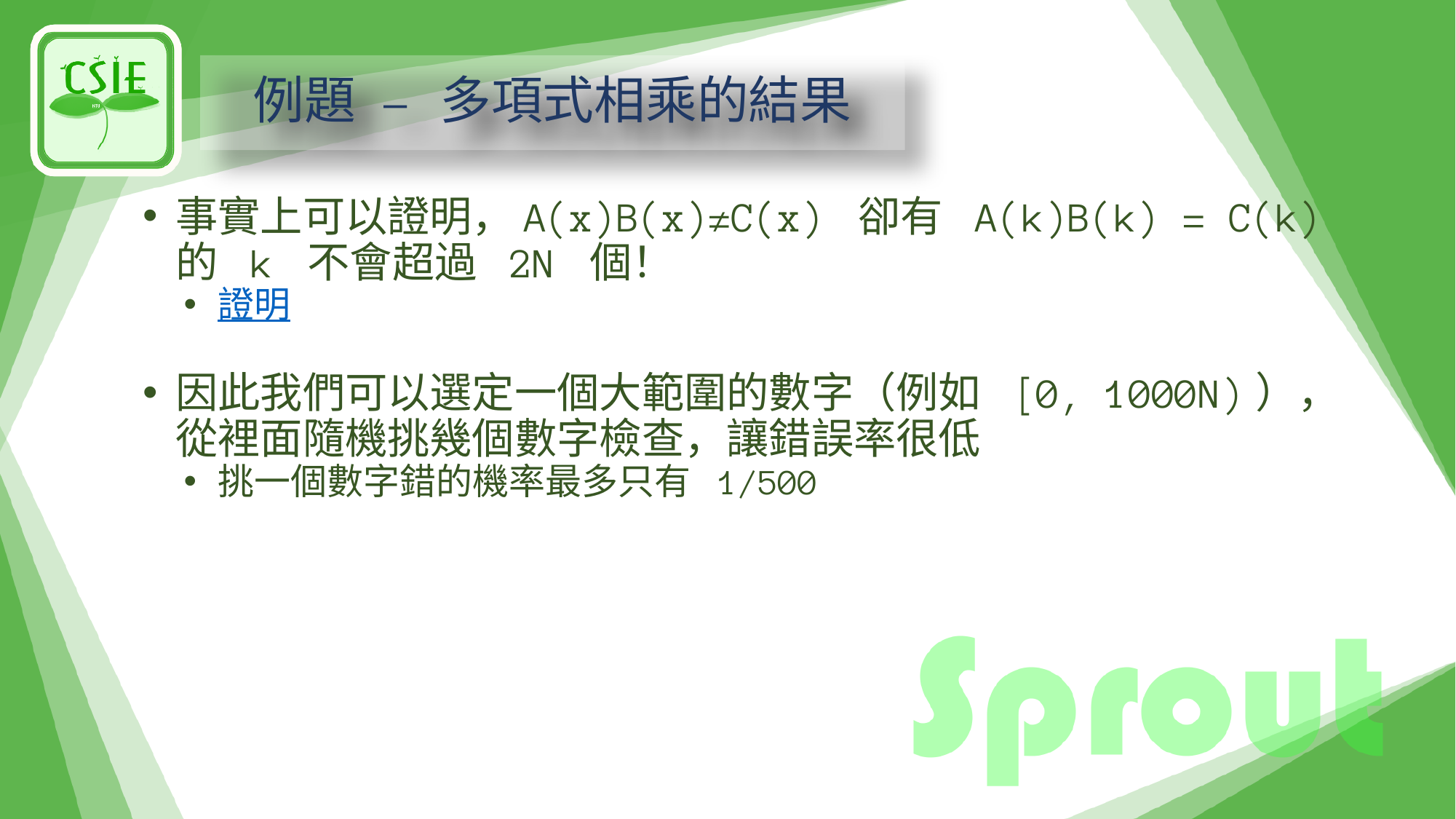

# 例題 – 多項式相乘的結果
事實上可以證明，A(x)B(x)≠C(x) 卻有 A(k)B(k) = C(k) 的 k 不會超過 2N 個！
證明

因此我們可以選定一個大範圍的數字（例如 [0, 1000N)），從裡面隨機挑幾個數字檢查，讓錯誤率很低
挑一個數字錯的機率最多只有 1/500